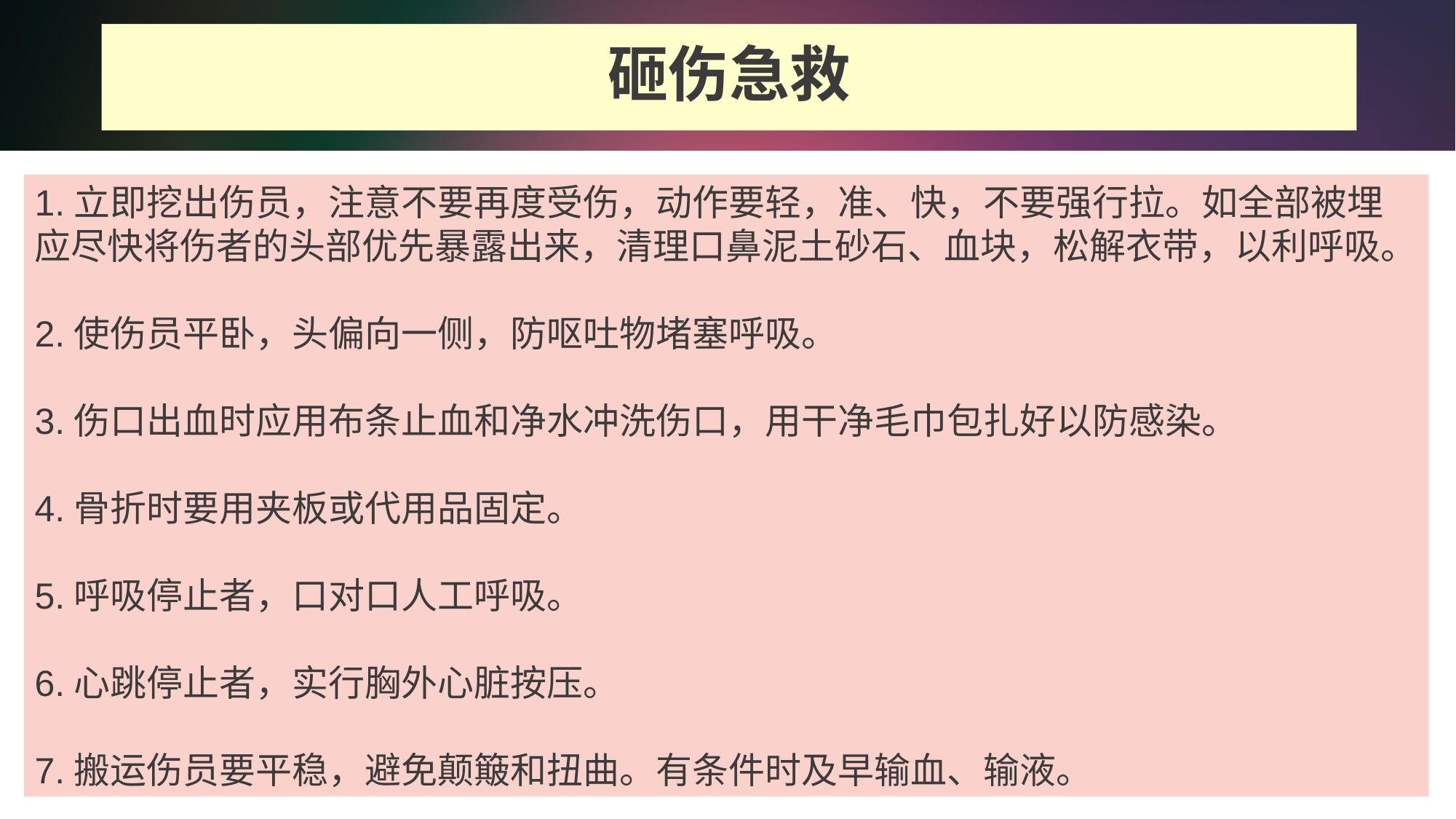

砸伤急救
1.立即挖出伤员，注意不要再度受伤，动作要轻，准、快，不要强行拉。如全部被埋应尽快将伤者的头部优先暴露出来，清理口鼻泥土砂石、血块，松解衣带，以利呼吸。

2.使伤员平卧，头偏向一侧，防呕吐物堵塞呼吸。

3.伤口出血时应用布条止血和净水冲洗伤口，用干净毛巾包扎好以防感染。

4.骨折时要用夹板或代用品固定。

5.呼吸停止者，口对口人工呼吸。

6.心跳停止者，实行胸外心脏按压。

7.搬运伤员要平稳，避免颠簸和扭曲。有条件时及早输血、输液。